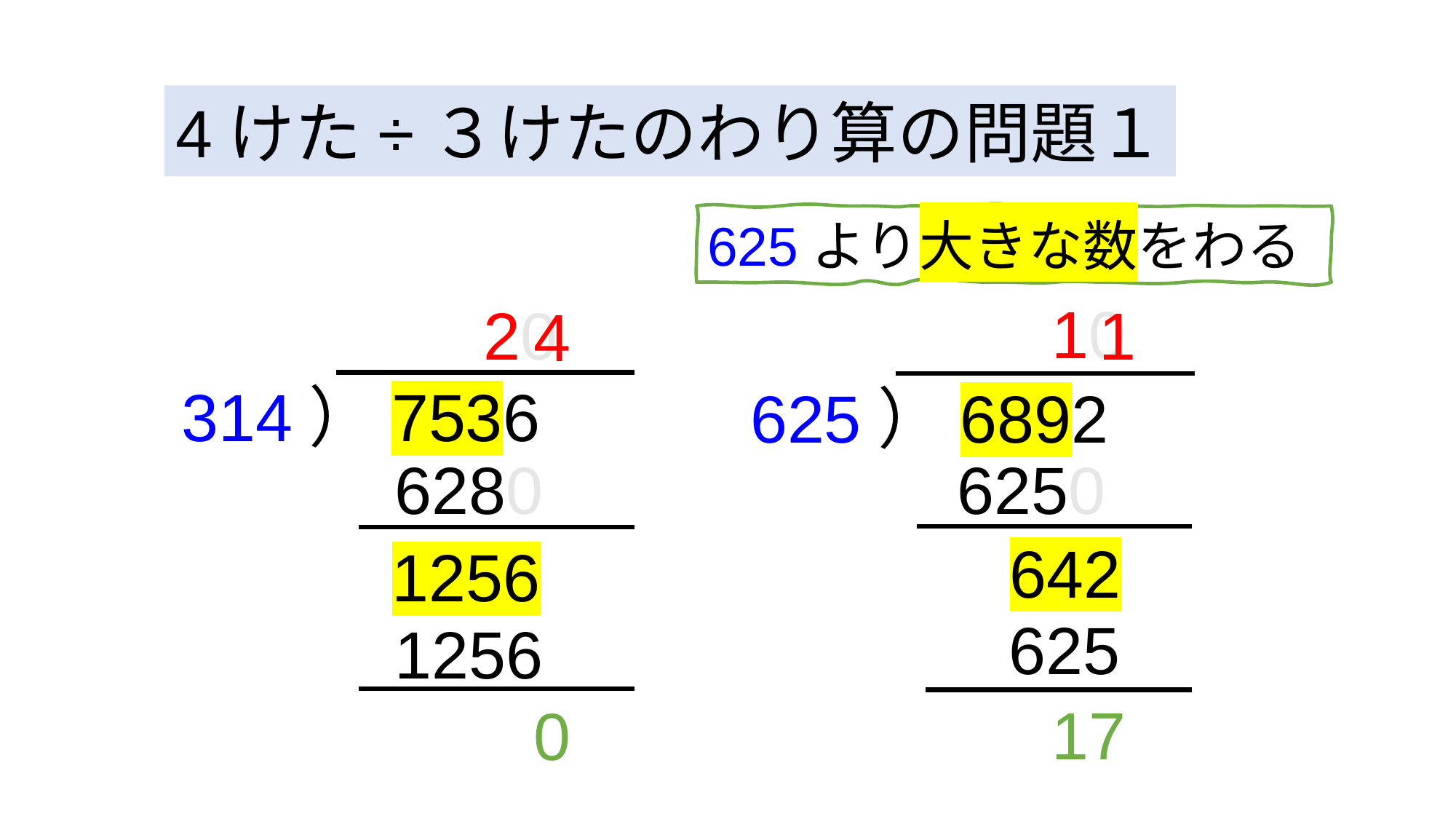

4けた÷３けたのわり算の問題１
625より大きな数をわる
10
1
20
4
314）7536
625）6892
6280
6250
642
1256
625
1256
17
0